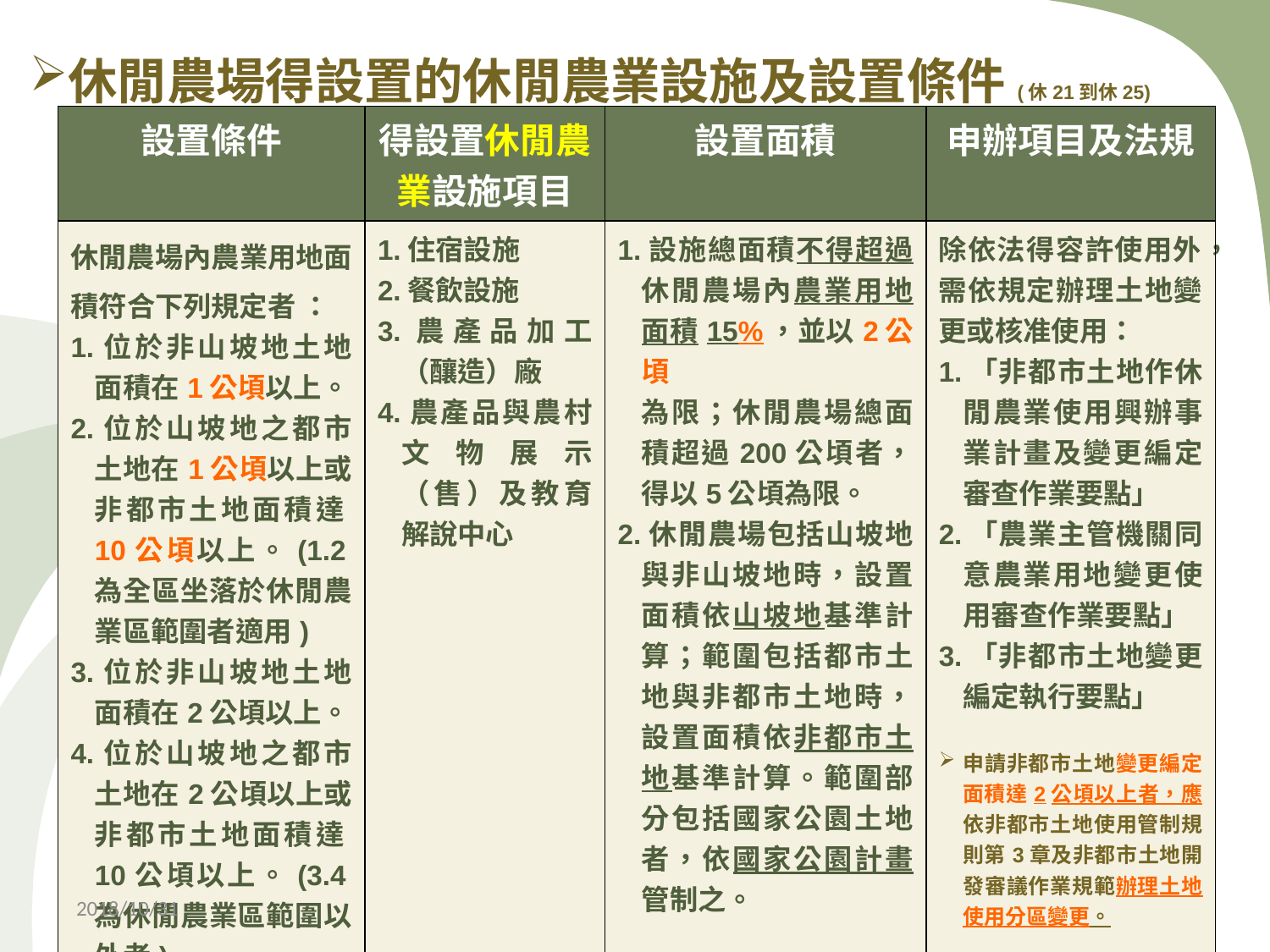

休閒農場得設置的休閒農業設施及設置條件(休21到休25)
| 設置條件 | 得設置休閒農業設施項目 | 設置面積 | 申辦項目及法規 |
| --- | --- | --- | --- |
| 休閒農場內農業用地面積符合下列規定者 ： 1.位於非山坡地土地面積在1公頃以上。 2.位於山坡地之都市土地在1公頃以上或非都市土地面積達10公頃以上。(1.2為全區坐落於休閒農業區範圍者適用) 3.位於非山坡地土地面積在2公頃以上。 4.位於山坡地之都市土地在2公頃以上或非都市土地面積達10公頃以上。(3.4為休閒農業區範圍以外者) | 1.住宿設施 2.餐飲設施 3.農產品加工（釀造）廠 4.農產品與農村文物展示（售）及教育解說中心 | 1.設施總面積不得超過休閒農場內農業用地面積15%，並以2公頃 為限；休閒農場總面積超過200公頃者，得以5公頃為限。 2.休閒農場包括山坡地與非山坡地時，設置面積依山坡地基準計算；範圍包括都市土地與非都市土地時，設置面積依非都市土地基準計算。範圍部分包括國家公園土地者，依國家公園計畫管制之。 | 除依法得容許使用外，需依規定辦理土地變更或核准使用： 1.「非都市土地作休閒農業使用興辦事業計畫及變更編定審查作業要點」 2.「農業主管機關同意農業用地變更使用審查作業要點」 3.「非都市土地變更編定執行要點」 申請非都市土地變更編定面積達2公頃以上者，應依非都市土地使用管制規則第3章及非都市土地開發審議作業規範辦理土地使用分區變更。 |

2018/10/31